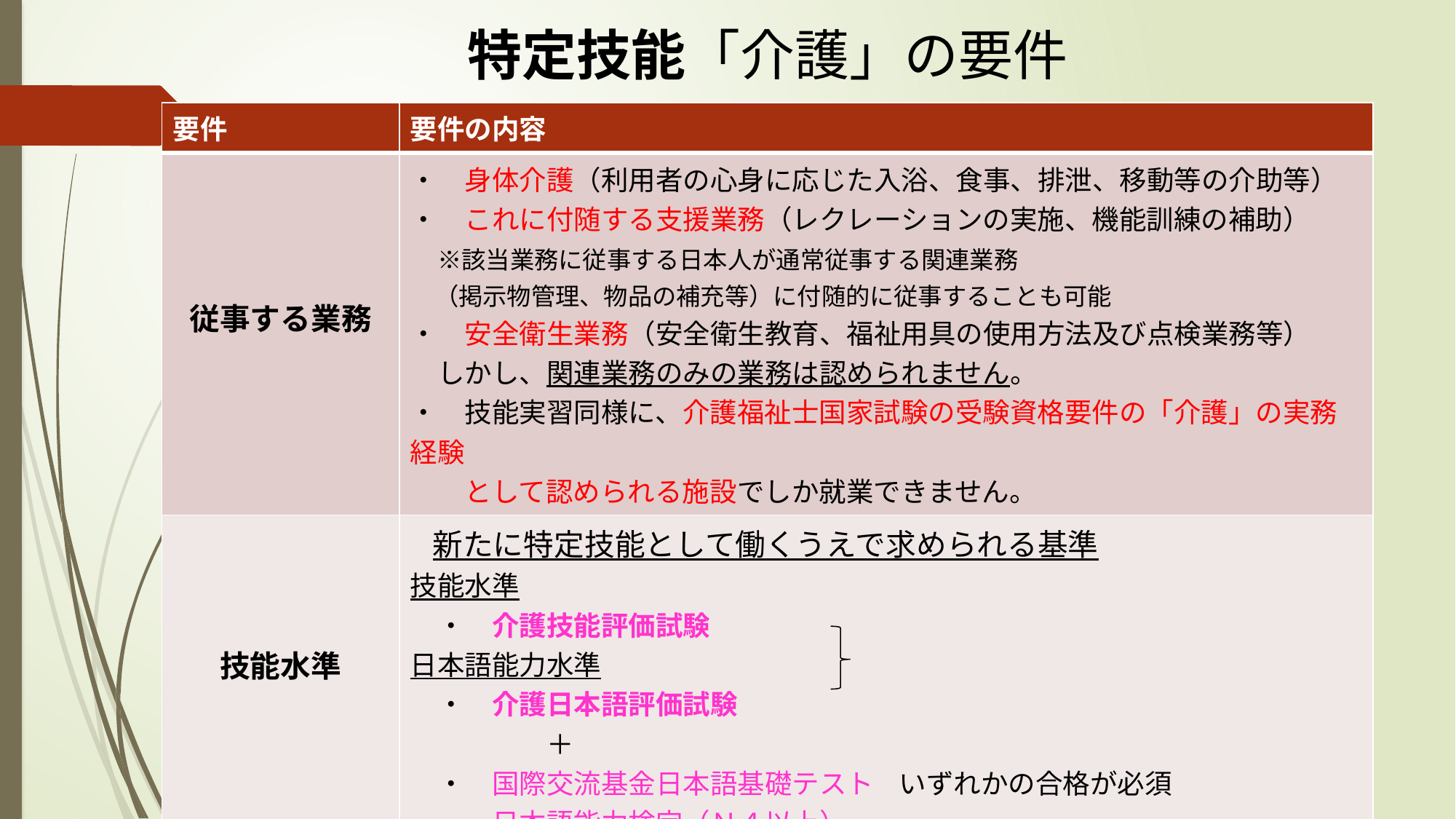

# 特定技能「介護」の要件
| 要件 | 要件の内容 |
| --- | --- |
| 従事する業務 | ・　身体介護（利用者の心身に応じた入浴、食事、排泄、移動等の介助等） ・　これに付随する支援業務（レクレーションの実施、機能訓練の補助） 　※該当業務に従事する日本人が通常従事する関連業務 　（掲示物管理、物品の補充等）に付随的に従事することも可能 ・　安全衛生業務（安全衛生教育、福祉用具の使用方法及び点検業務等） 　しかし、関連業務のみの業務は認められません。 ・　技能実習同様に、介護福祉士国家試験の受験資格要件の「介護」の実務経験 　　として認められる施設でしか就業できません。 |
| 技能水準 | 新たに特定技能として働くうえで求められる基準 技能水準 　・　介護技能評価試験 日本語能力水準 　・　介護日本語評価試験 　　　　　＋ 　・　国際交流基金日本語基礎テスト いずれかの合格が必須 　・　日本語能力検定（Ｎ４以上） |
| 日本語能力検の 免除基準 | ・　介護分野、及び介護以外の2号技能実習を良好に修了した者は日本語検定免除 　※良好に修了とは．．． 　　　専門級試験 (随時3級)・技能実習評価試験の「実技」に合格した実習生 |